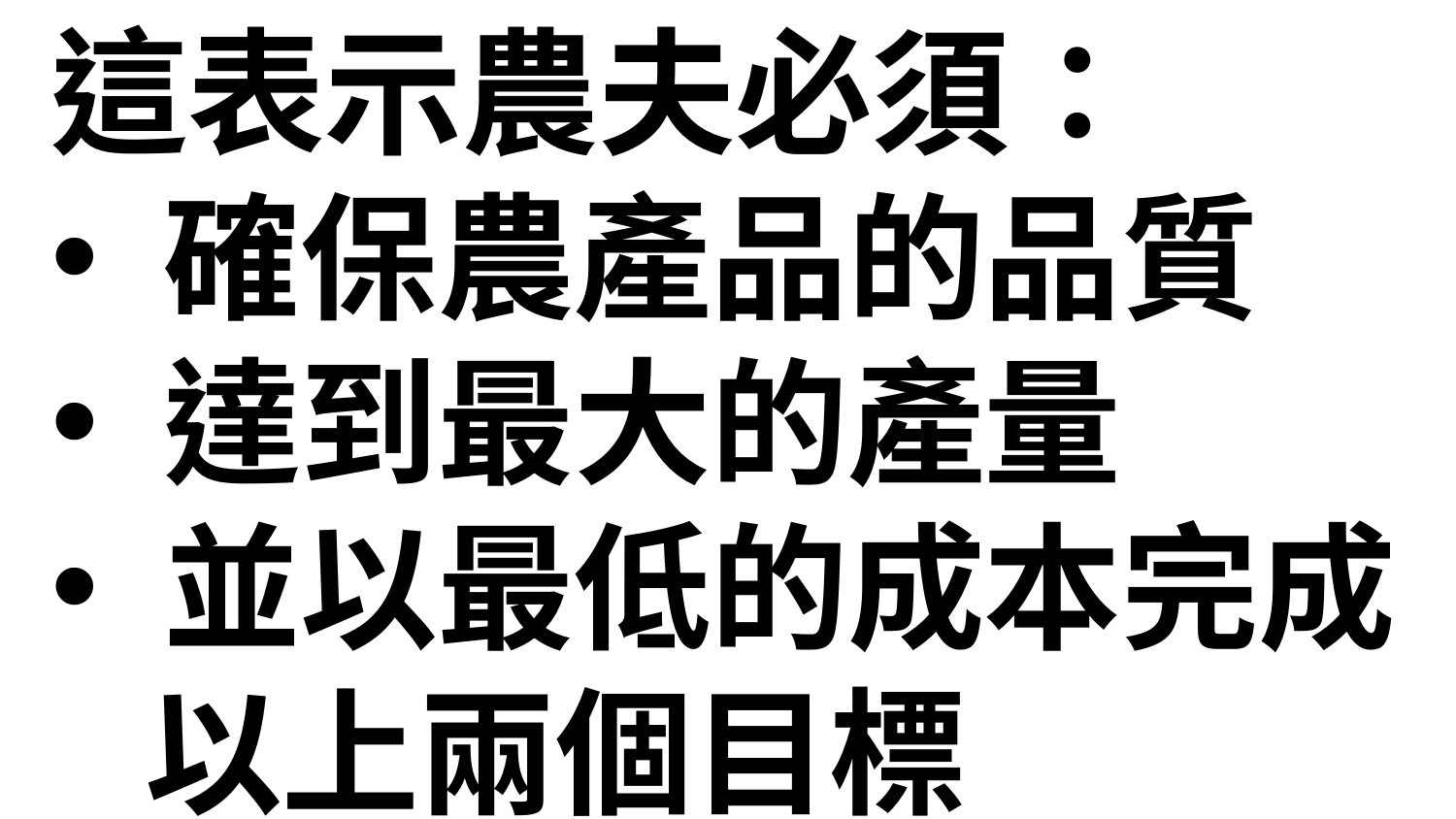

這表示農夫必須：
 確保農產品的品質
 達到最大的產量
 並以最低的成本完成
  以上兩個目標